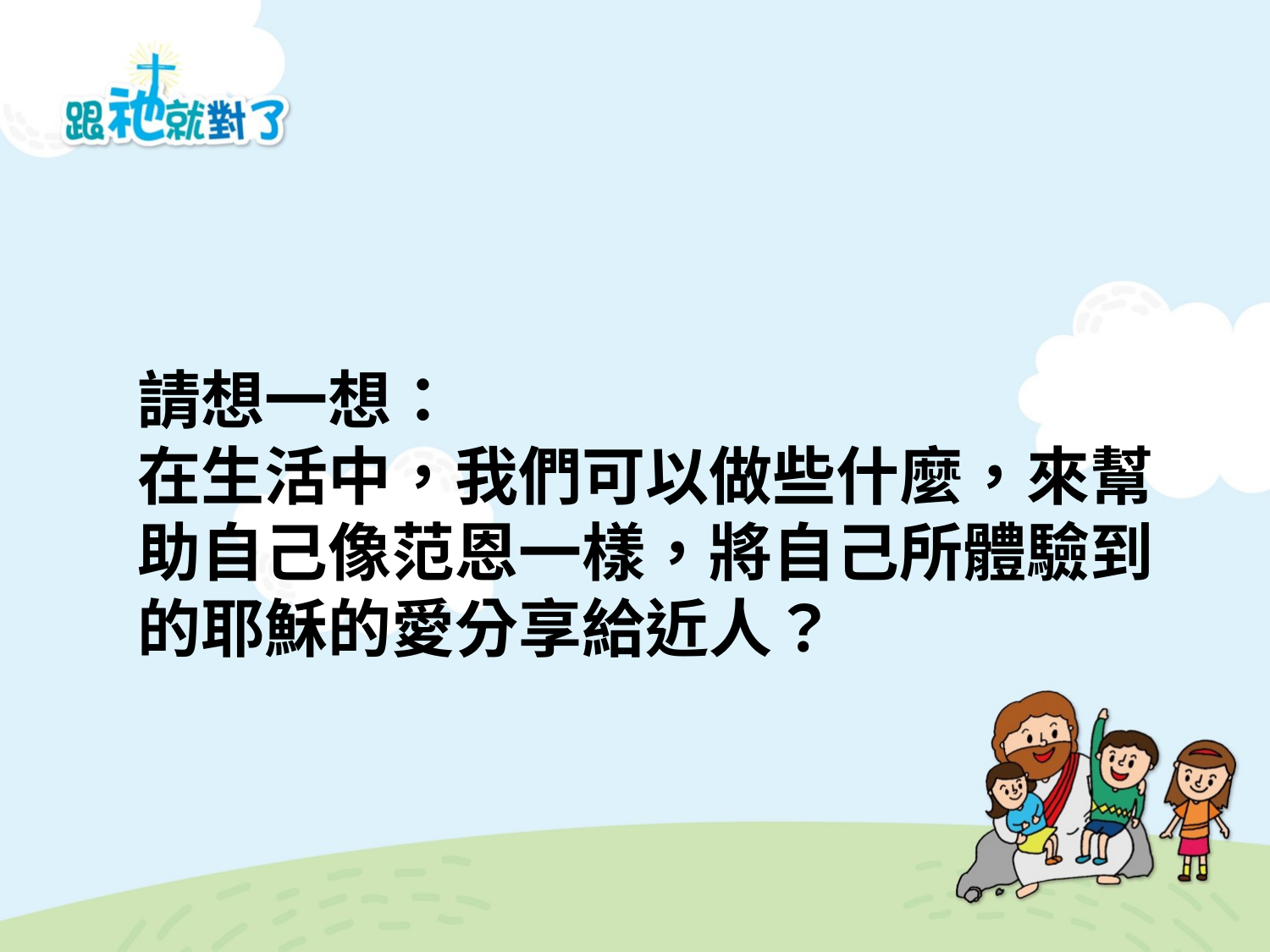

請想一想：
在生活中，我們可以做些什麼，來幫助自己像范恩一樣，將自己所體驗到的耶穌的愛分享給近人？